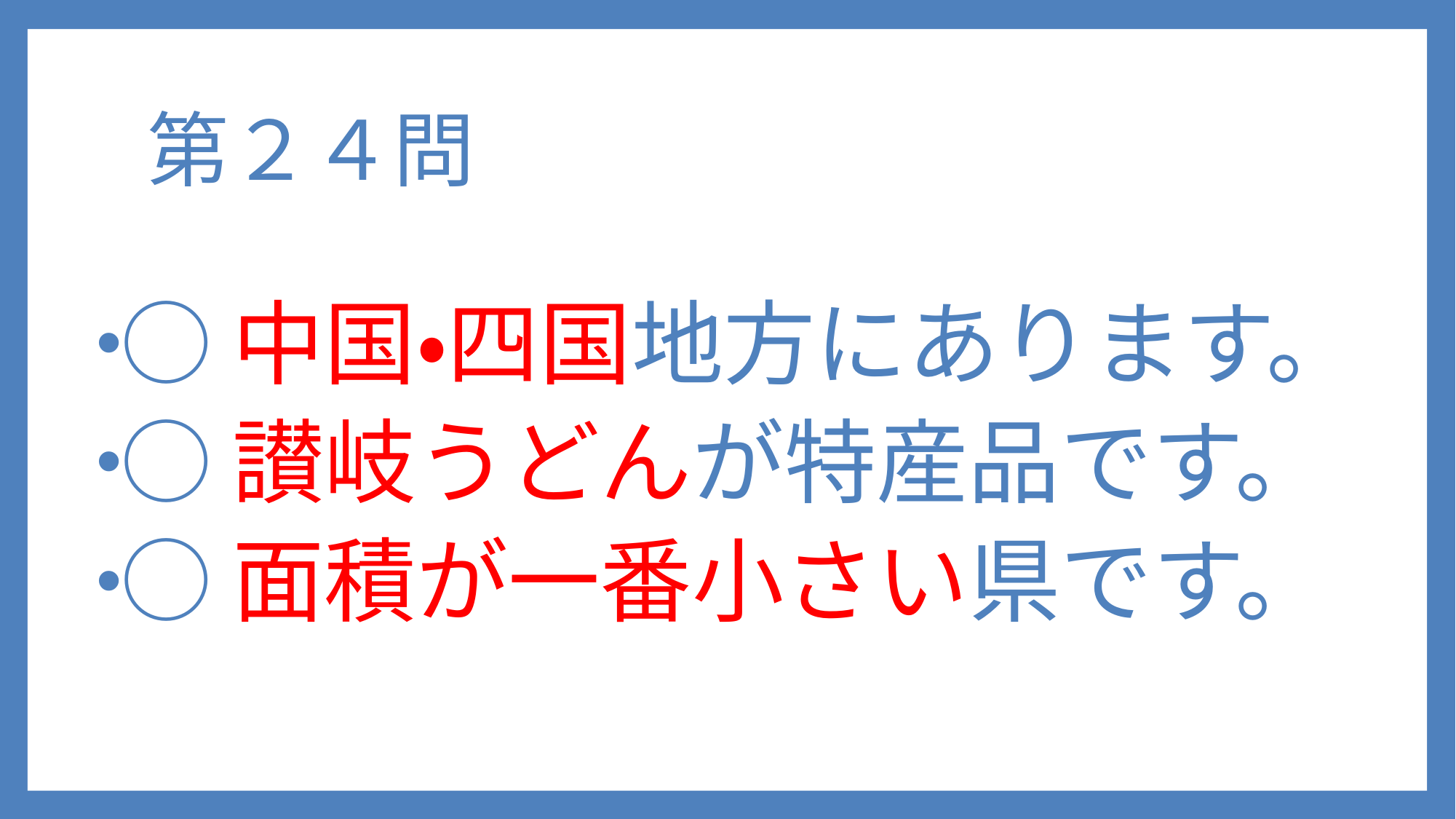

# 第２４問
○中国・四国地方にあります。
○讃岐うどんが特産品です。
○面積が一番小さい県です。